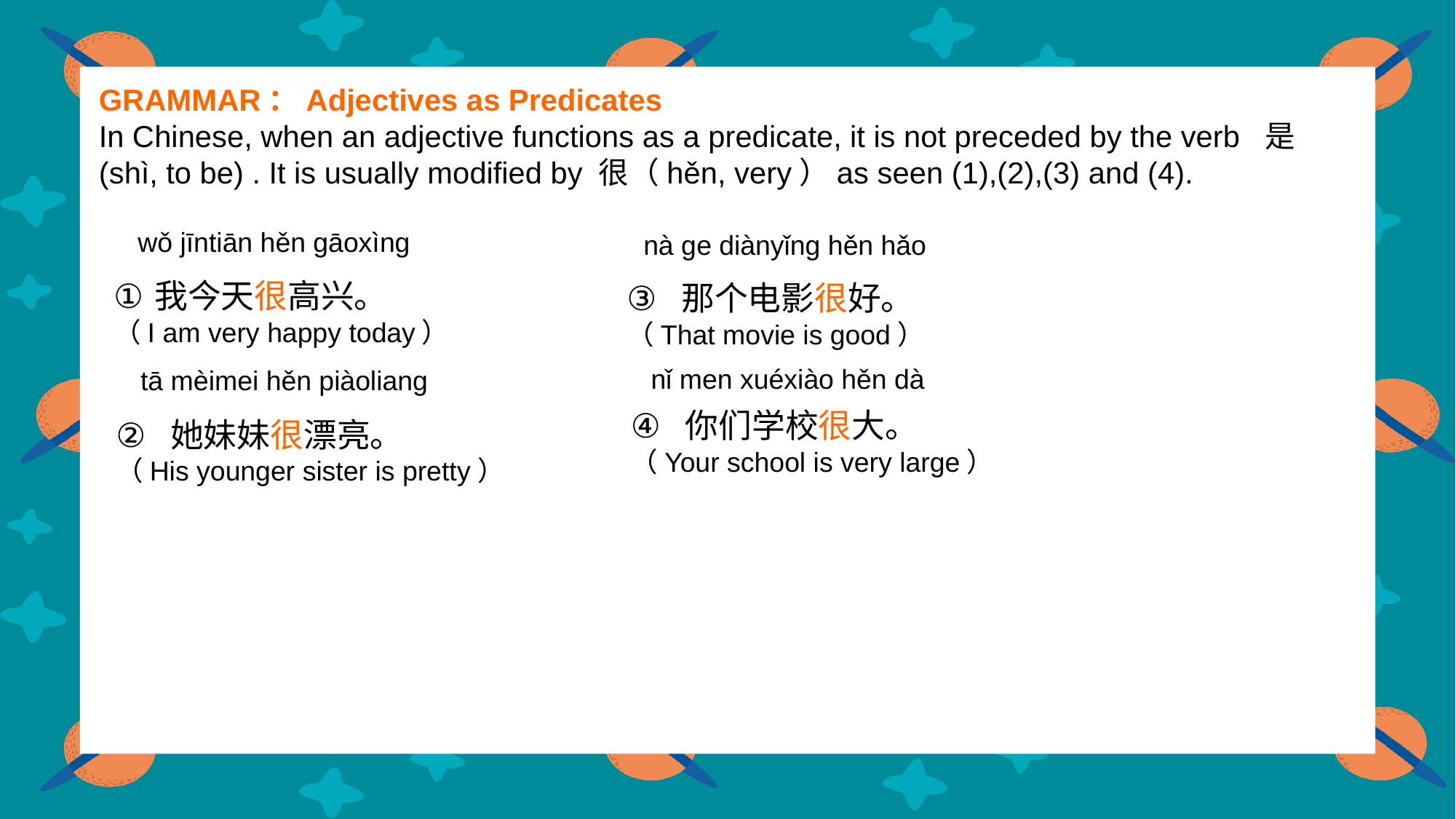

GRAMMAR：Adjectives as Predicates
In Chinese, when an adjective functions as a predicate, it is not preceded by the verb  是(shì, to be) . It is usually modified by 很（hěn, very）as seen (1),(2),(3) and (4).
wǒ jīntiān hěn gāoxìng
nà ge diànyǐng hěn hǎo
我今天很高兴。
（I am very happy today）
那个电影很好。
（That movie is good）
nǐ men xuéxiào hěn dà
tā mèimei hěn piàoliang
你们学校很大。
（Your school is very large）
她妹妹很漂亮。
（His younger sister is pretty）